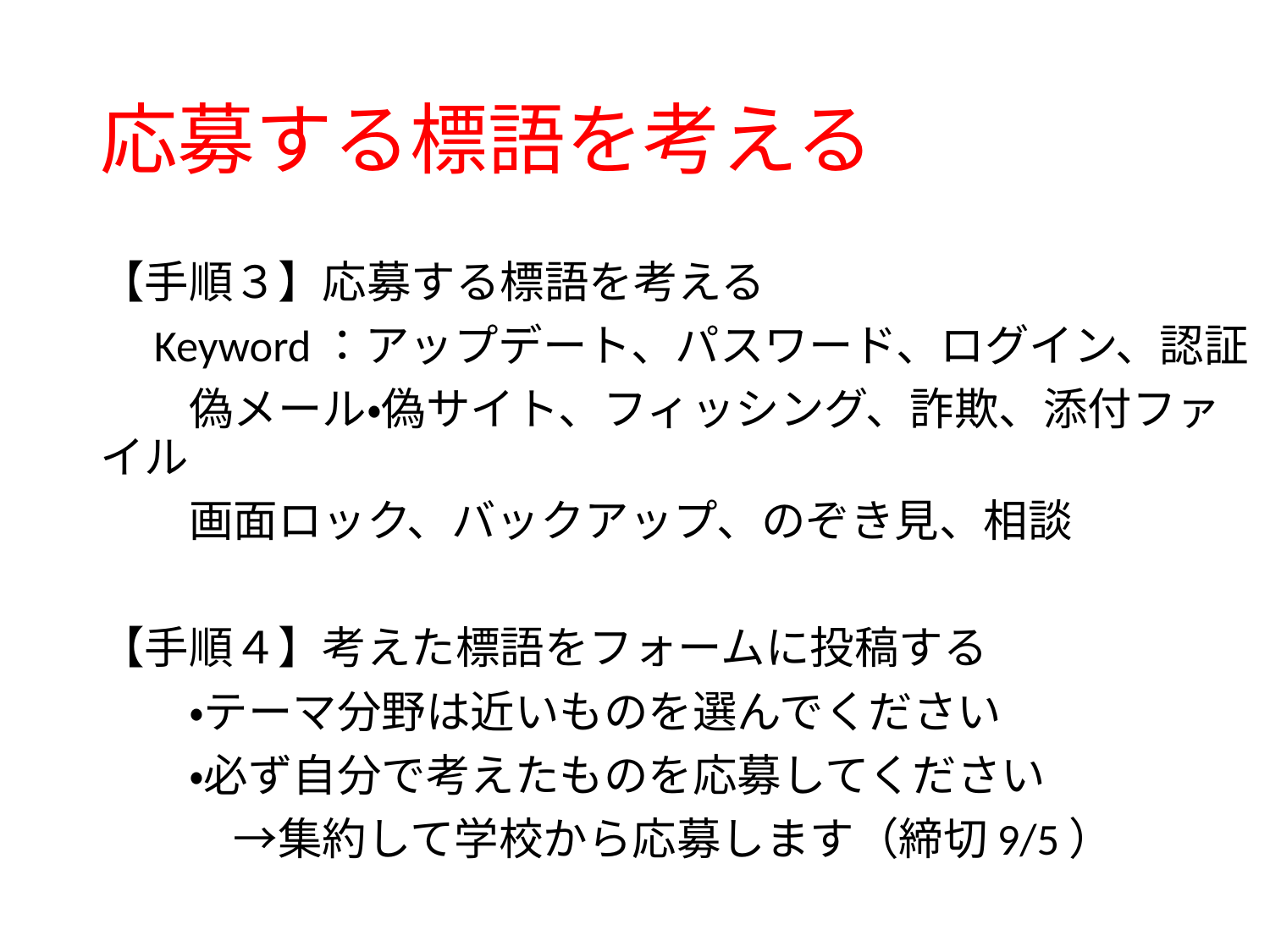

# 応募する標語を考える
【手順３】応募する標語を考える
　Keyword：アップデート、パスワード、ログイン、認証
　　偽メール・偽サイト、フィッシング、詐欺、添付ファイル
　　画面ロック、バックアップ、のぞき見、相談

【手順４】考えた標語をフォームに投稿する
　　・テーマ分野は近いものを選んでください
　　・必ず自分で考えたものを応募してください
　　　→集約して学校から応募します（締切9/5）